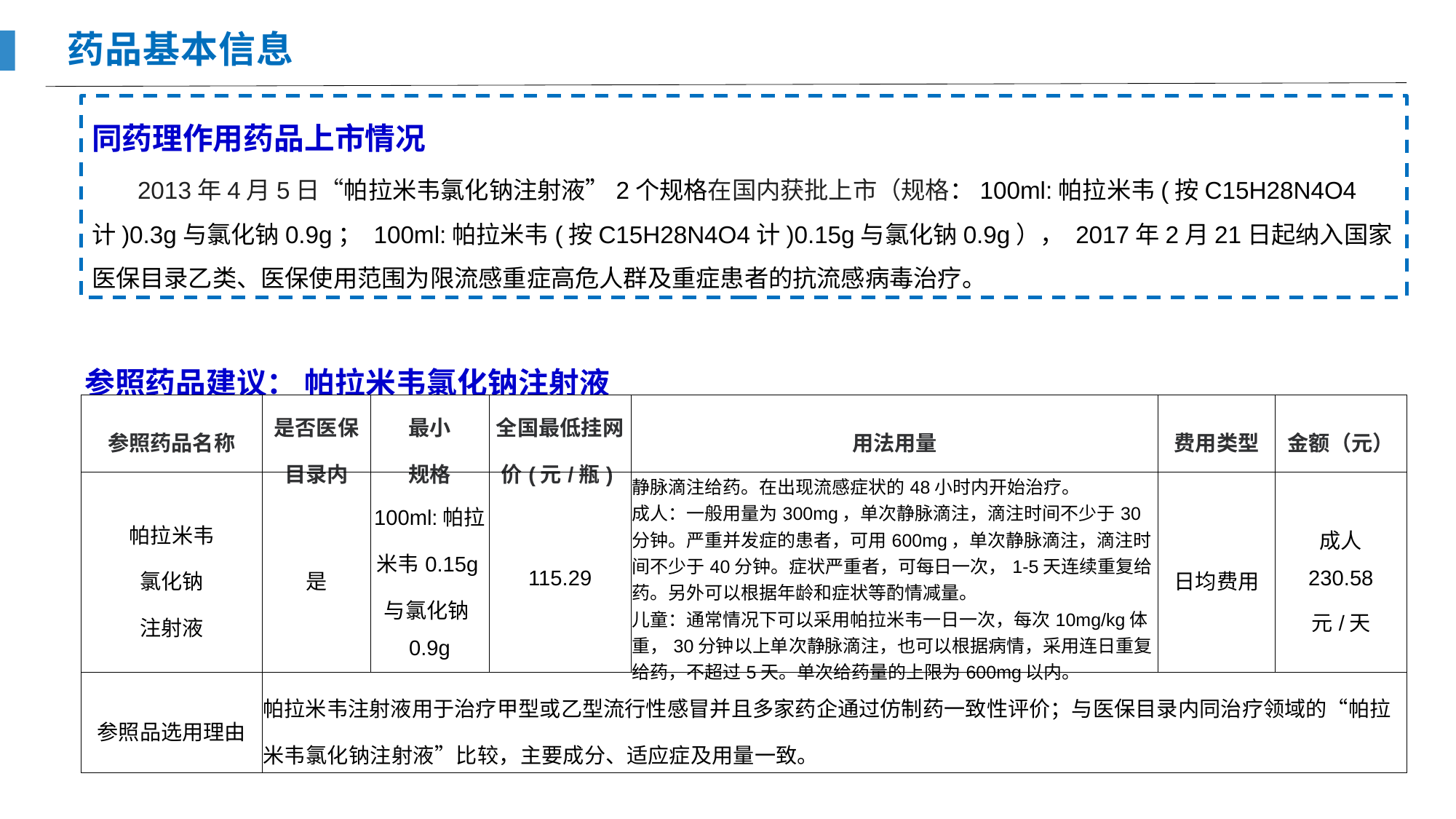

药品基本信息
同药理作用药品上市情况
      2013年4月5日“帕拉米韦氯化钠注射液”2个规格在国内获批上市（规格：100ml:帕拉米韦(按C15H28N4O4计)0.3g与氯化钠0.9g； 100ml:帕拉米韦(按C15H28N4O4计)0.15g与氯化钠0.9g）， 2017年2月21日起纳入国家医保目录乙类、医保使用范围为限流感重症高危人群及重症患者的抗流感病毒治疗。
参照药品建议： 帕拉米韦氯化钠注射液
| 参照药品名称 | 是否医保 目录内 | 最小 规格 | 全国最低挂网价(元/瓶) | 用法用量 | 费用类型 | 金额（元） |
| --- | --- | --- | --- | --- | --- | --- |
| 帕拉米韦 氯化钠 注射液 | 是 | 100ml:帕拉米韦0.15g与氯化钠0.9g | 115.29 | 静脉滴注给药。在出现流感症状的48小时内开始治疗。 成人：一般用量为300mg，单次静脉滴注，滴注时间不少于30分钟。严重并发症的患者，可用600mg，单次静脉滴注，滴注时间不少于40分钟。症状严重者，可每日一次，1-5天连续重复给药。另外可以根据年龄和症状等酌情减量。 儿童：通常情况下可以采用帕拉米韦一日一次，每次10mg/kg体重，30分钟以上单次静脉滴注，也可以根据病情，采用连日重复给药，不超过5天。单次给药量的上限为600mg以内。 | 日均费用 | 成人 230.58 元/天 |
| 参照品选用理由 | 帕拉米韦注射液用于治疗甲型或乙型流行性感冒并且多家药企通过仿制药⼀致性评价；与医保目录内同治疗领域的“帕拉米韦氯化钠注射液”比较，主要成分、适应症及用量⼀致。 |  |  |  |  |  |